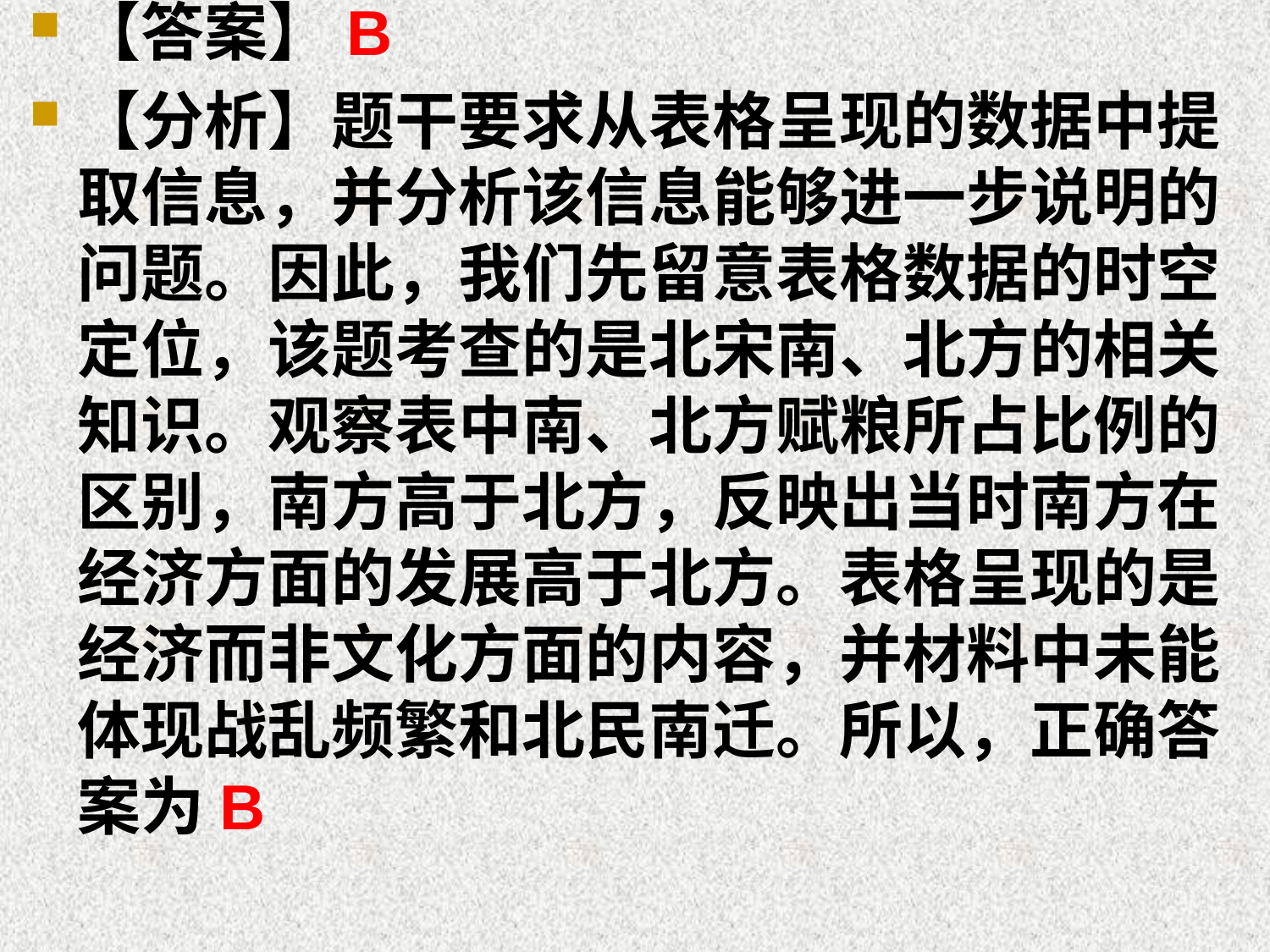

【答案】B
【分析】题干要求从表格呈现的数据中提取信息，并分析该信息能够进一步说明的问题。因此，我们先留意表格数据的时空定位，该题考查的是北宋南、北方的相关知识。观察表中南、北方赋粮所占比例的区别，南方高于北方，反映出当时南方在经济方面的发展高于北方。表格呈现的是经济而非文化方面的内容，并材料中未能体现战乱频繁和北民南迁。所以，正确答案为B
#